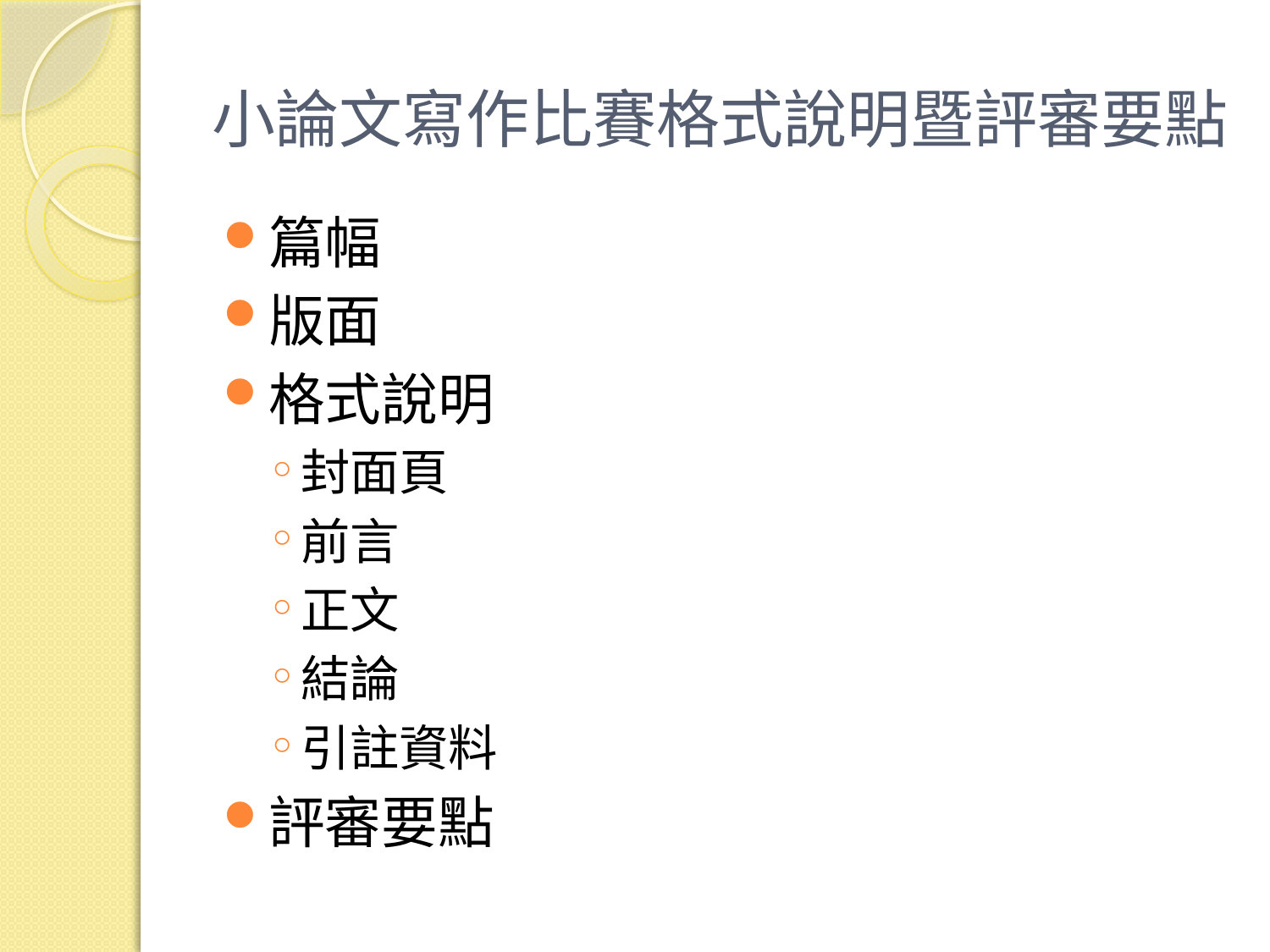

# 小論文寫作比賽格式說明暨評審要點
篇幅
版面
格式說明
封面頁
前言
正文
結論
引註資料
評審要點